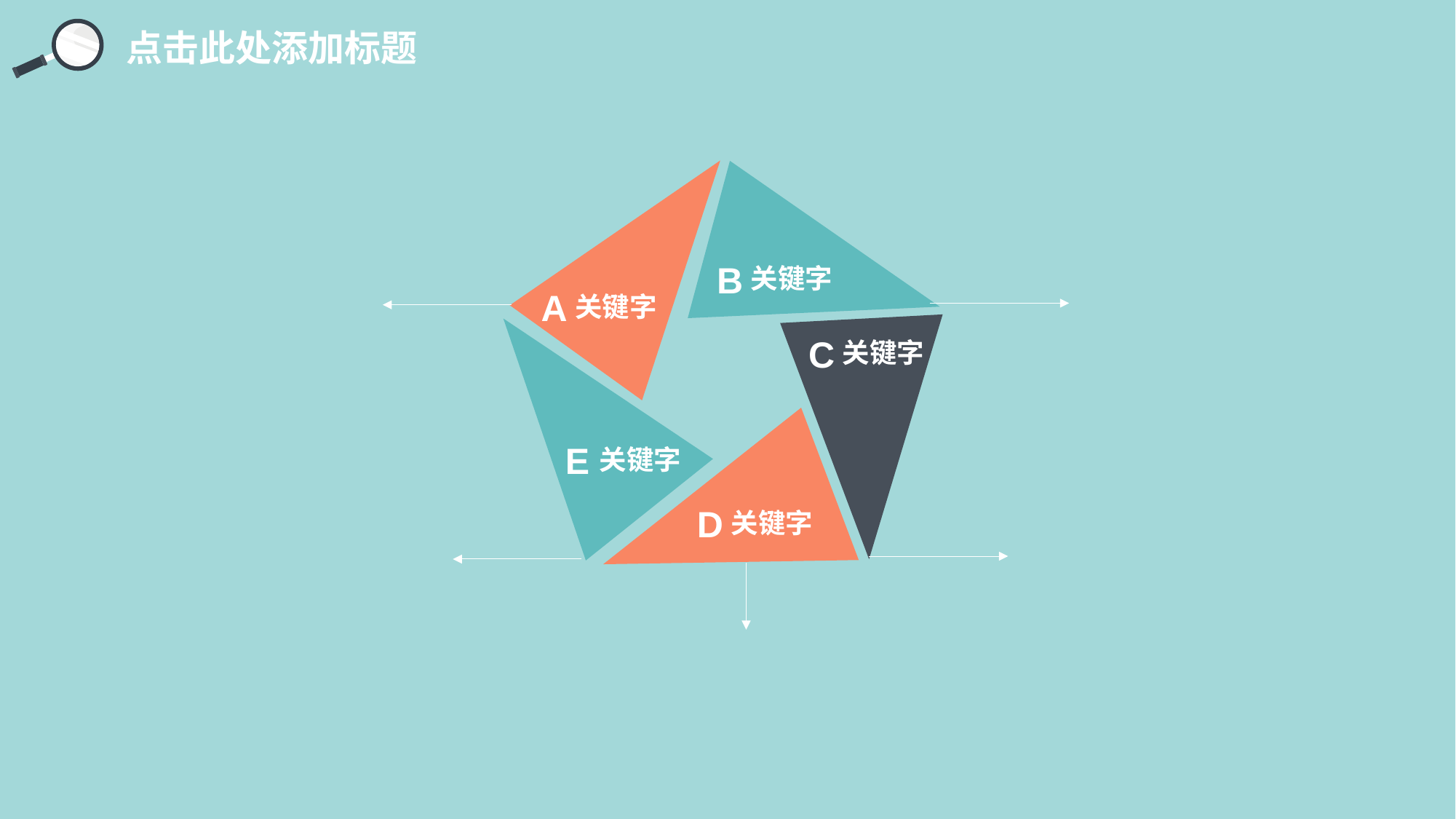

点击此处添加标题

B
关键字
A
关键字

C
关键字

E
关键字
D
关键字